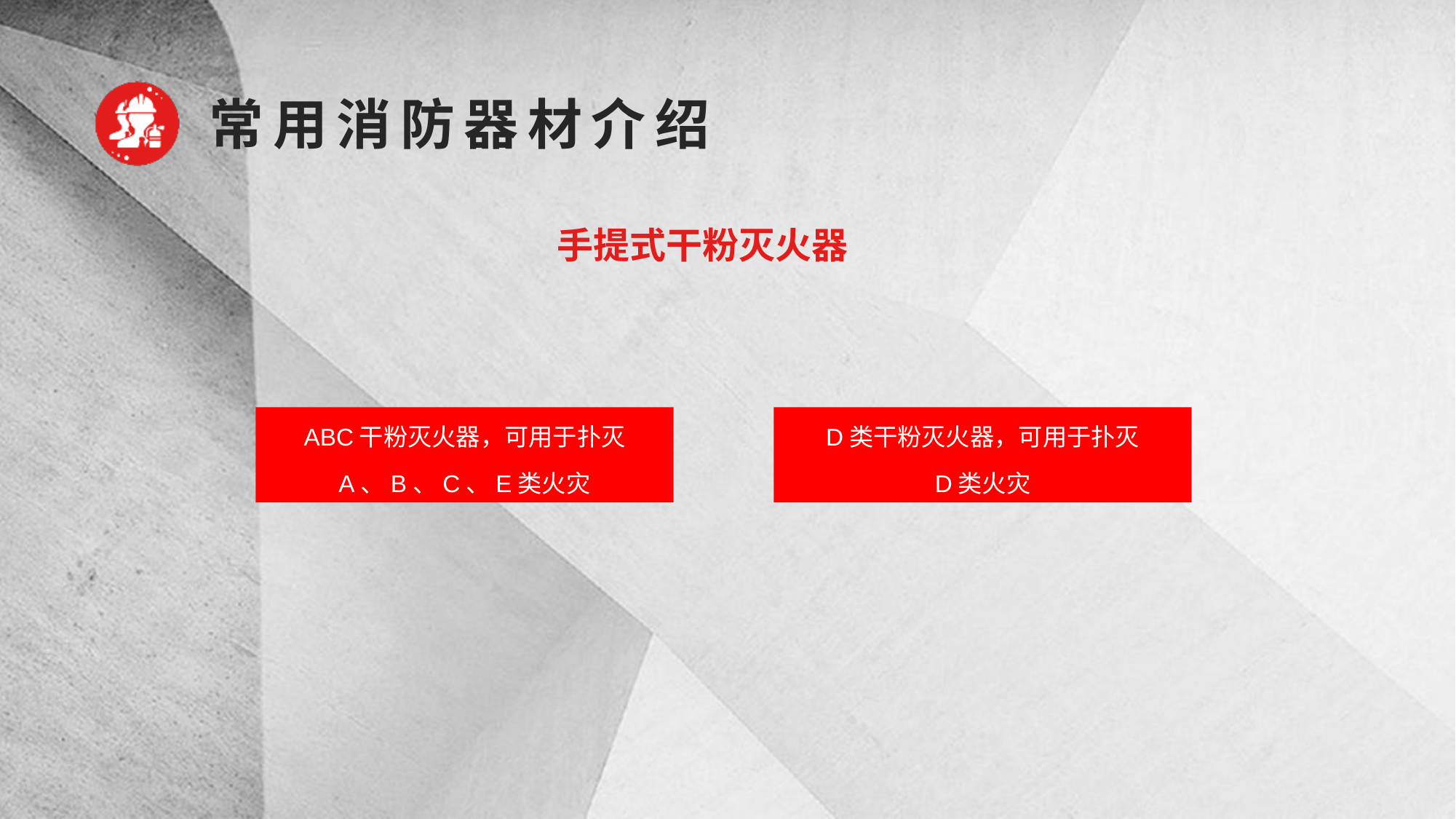

手提式干粉灭火器
D类干粉灭火器，可用于扑灭
D类火灾
ABC干粉灭火器，可用于扑灭
A、B、C、E类火灾